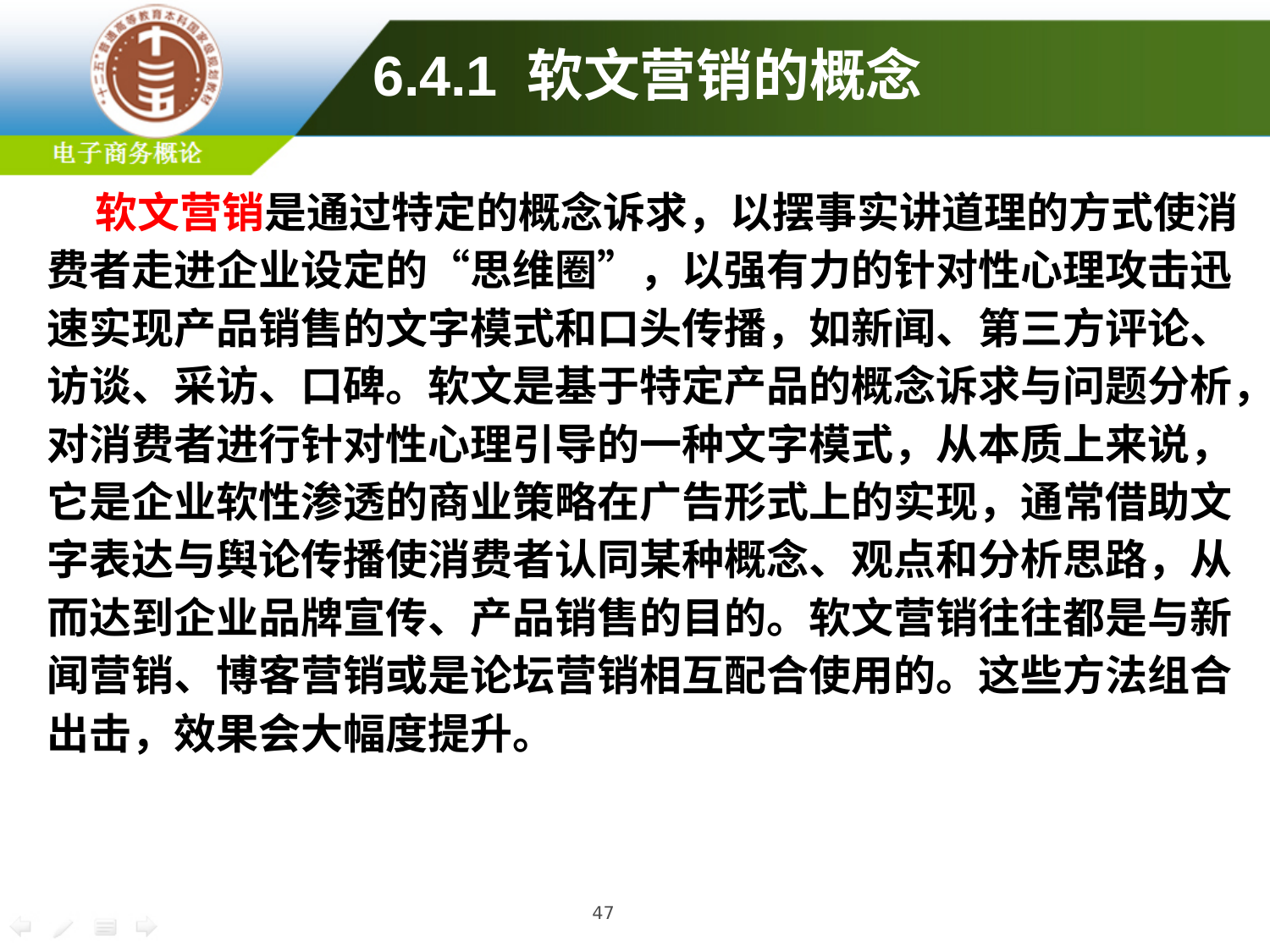

# 6.4.1 软文营销的概念
    软文营销是通过特定的概念诉求，以摆事实讲道理的方式使消费者走进企业设定的“思维圈”，以强有力的针对性心理攻击迅速实现产品销售的文字模式和口头传播，如新闻、第三方评论、访谈、采访、口碑。软文是基于特定产品的概念诉求与问题分析，对消费者进行针对性心理引导的一种文字模式，从本质上来说，它是企业软性渗透的商业策略在广告形式上的实现，通常借助文字表达与舆论传播使消费者认同某种概念、观点和分析思路，从而达到企业品牌宣传、产品销售的目的。软文营销往往都是与新闻营销、博客营销或是论坛营销相互配合使用的。这些方法组合出击，效果会大幅度提升。

47